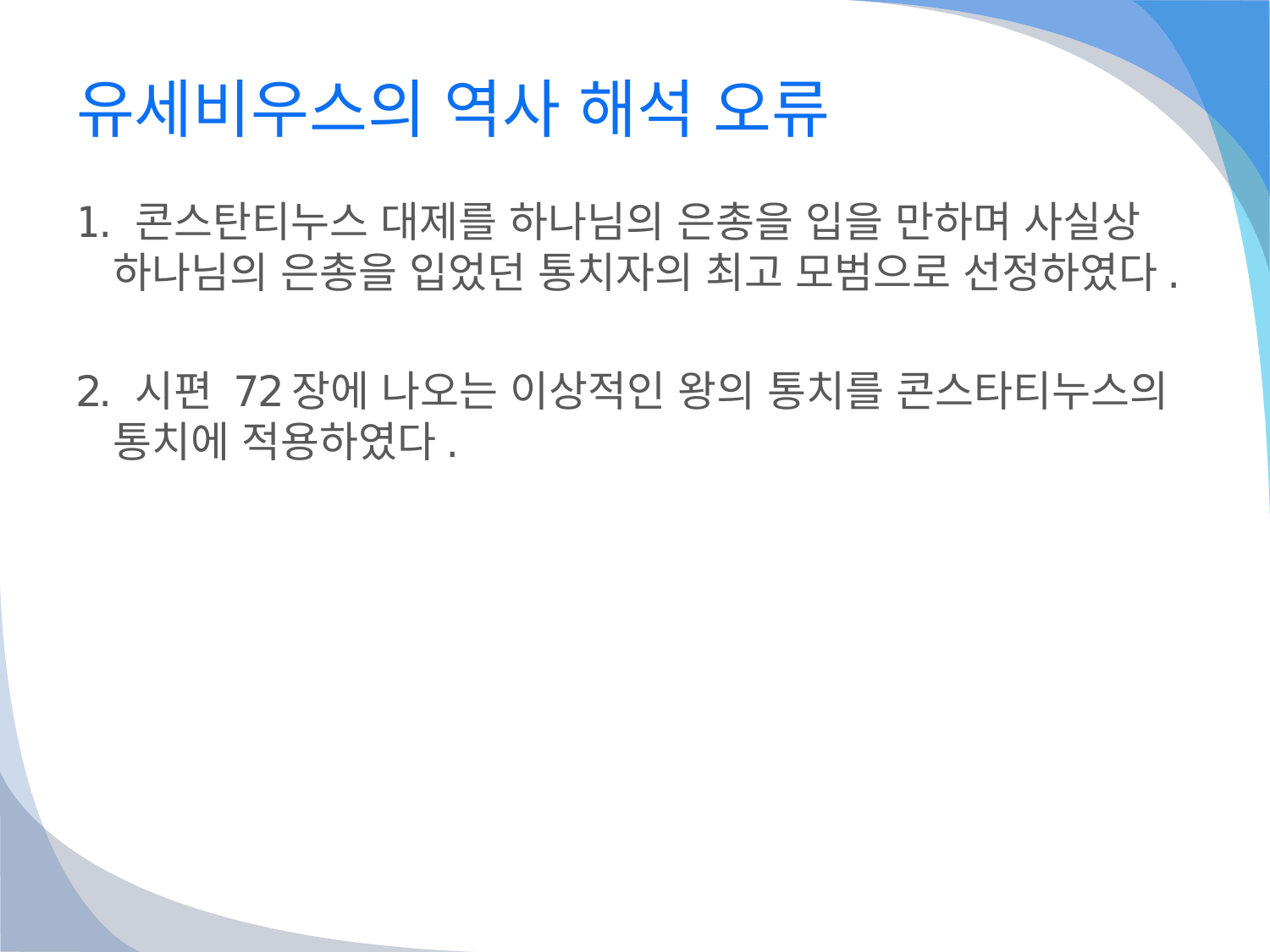

# 유세비우스의 역사 해석 오류
1. 콘스탄티누스 대제를 하나님의 은총을 입을 만하며 사실상 하나님의 은총을 입었던 통치자의 최고 모범으로 선정하였다.

2. 시편 72장에 나오는 이상적인 왕의 통치를 콘스타티누스의 통치에 적용하였다.